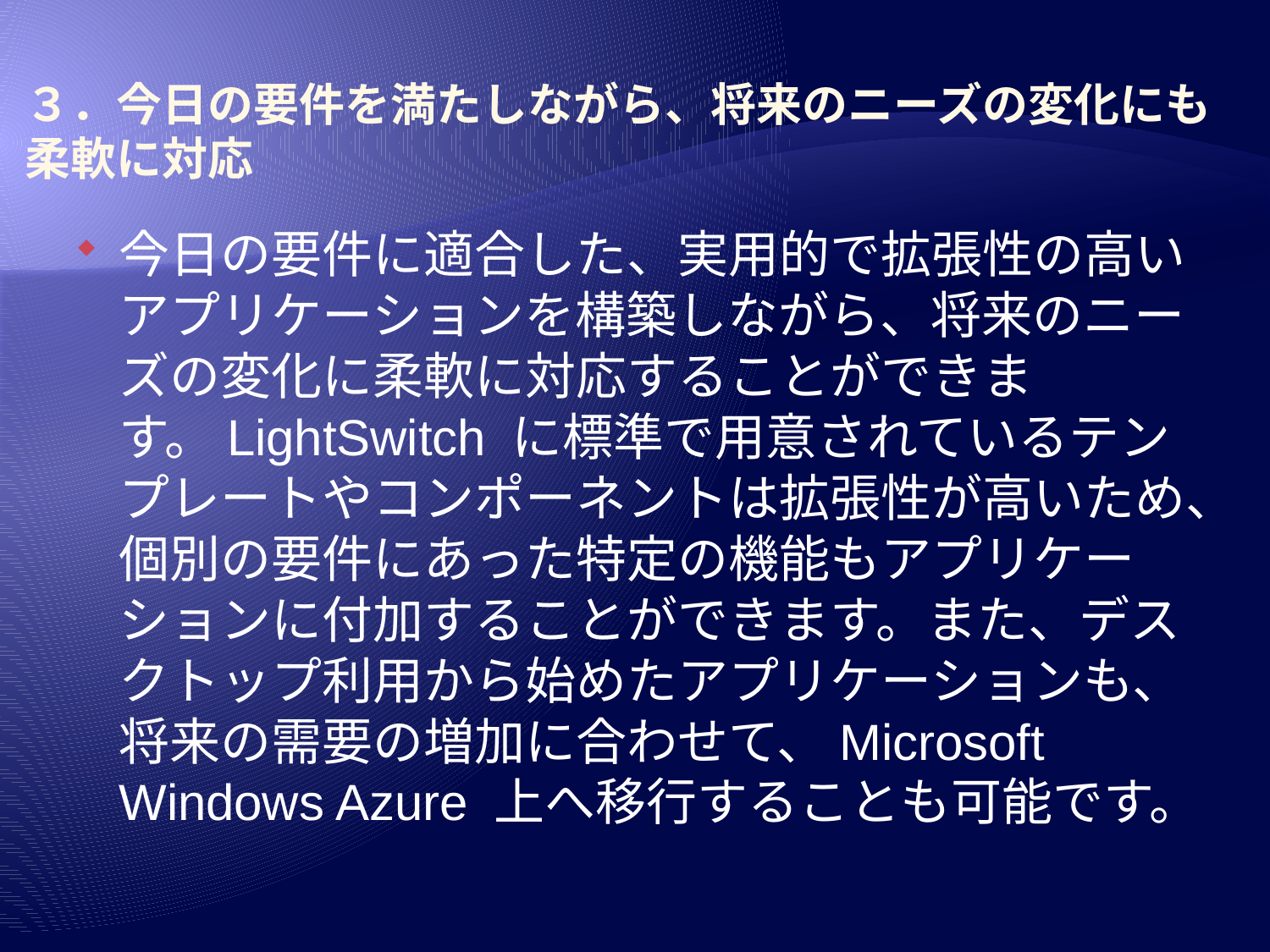

# ３．今日の要件を満たしながら、将来のニーズの変化にも柔軟に対応
今日の要件に適合した、実用的で拡張性の高いアプリケーションを構築しながら、将来のニーズの変化に柔軟に対応することができます。LightSwitch に標準で用意されているテンプレートやコンポーネントは拡張性が高いため、個別の要件にあった特定の機能もアプリケーションに付加することができます。また、デスクトップ利用から始めたアプリケーションも、将来の需要の増加に合わせて、Microsoft Windows Azure 上へ移行することも可能です。